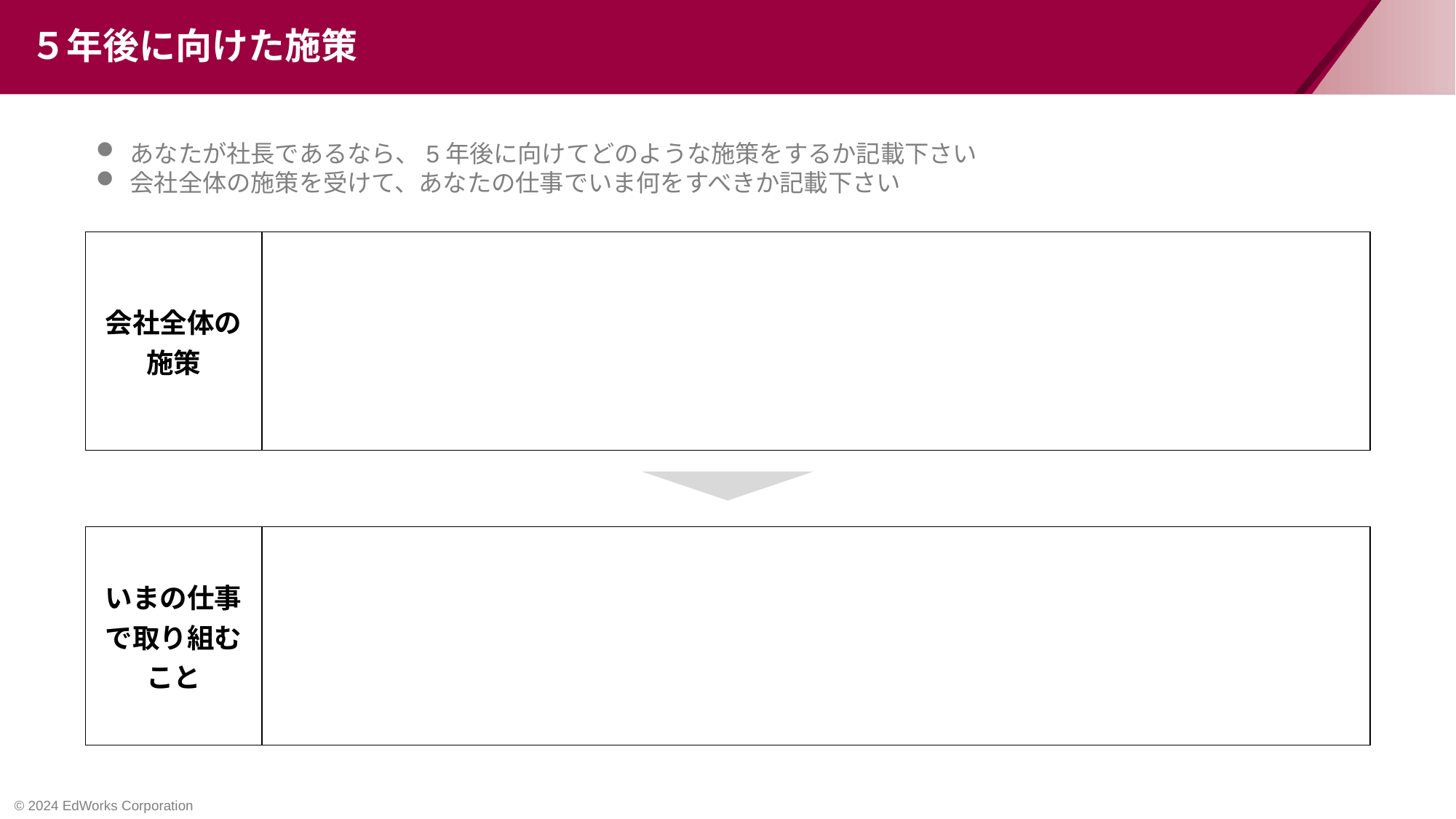

# ５年後に向けた施策
あなたが社長であるなら、5年後に向けてどのような施策をするか記載下さい
会社全体の施策を受けて、あなたの仕事でいま何をすべきか記載下さい
| 会社全体の施策 |  |
| --- | --- |

| いまの仕事で取り組むこと |  |
| --- | --- |